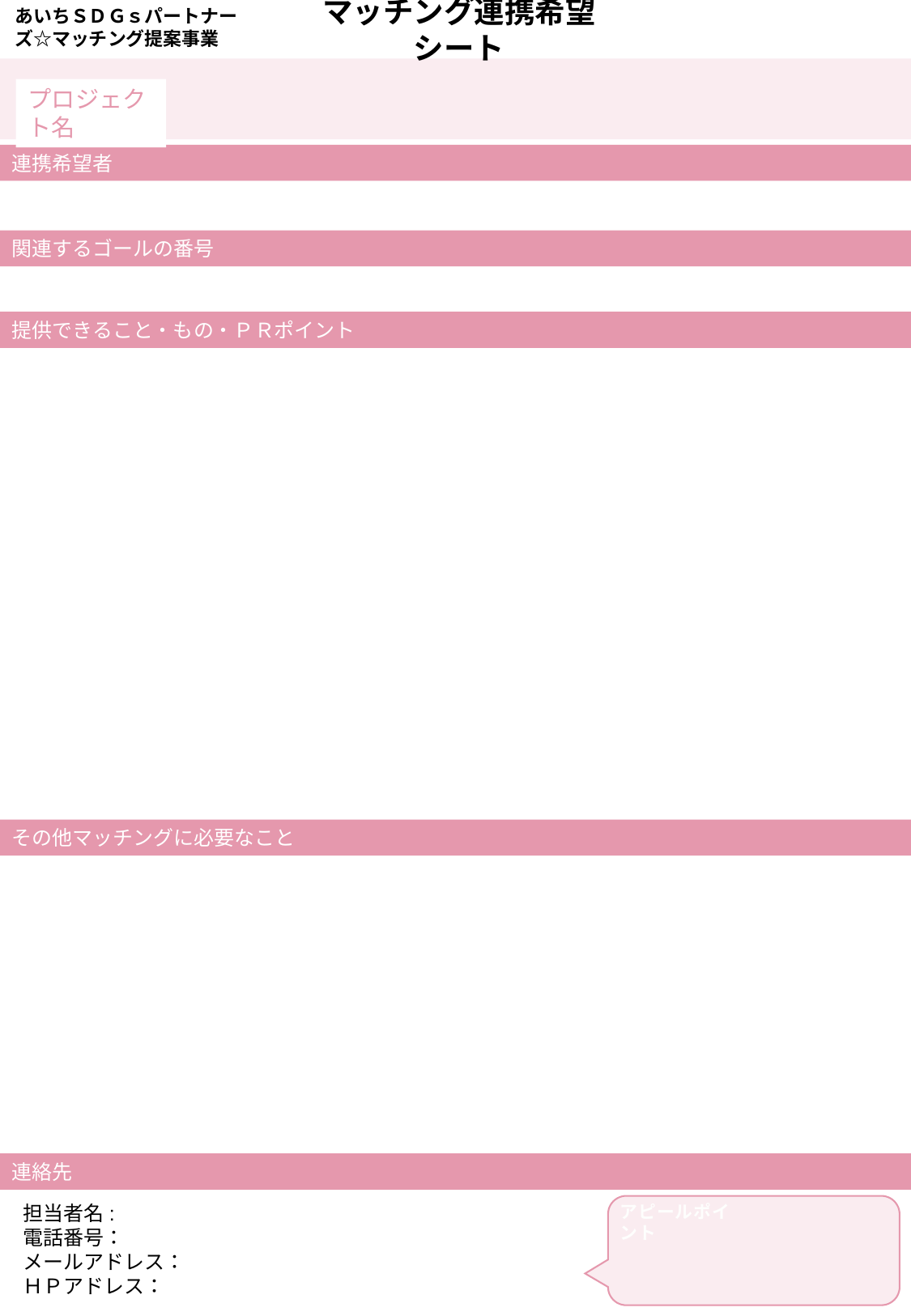

マッチング連携希望シート
あいちＳＤＧｓパートナーズ☆マッチング提案事業

プロジェクト名
連携希望者
関連するゴールの番号
提供できること・もの・ＰＲポイント
その他マッチングに必要なこと
連絡先
担当者名:
電話番号：
メールアドレス：
ＨＰアドレス：
アピールポイント